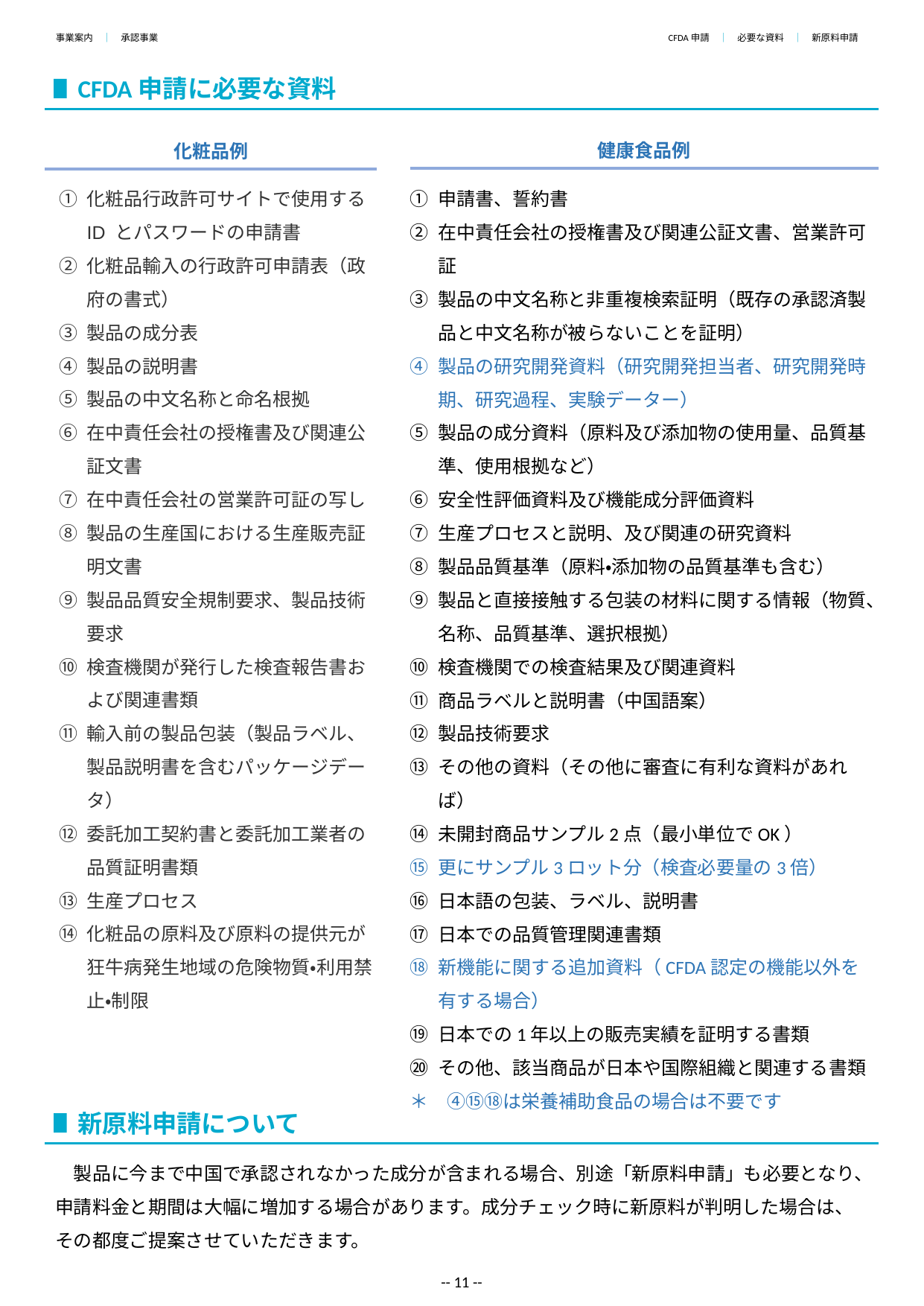

事業案内　｜　承認事業
CFDA申請　｜　必要な資料　｜　新原料申請
CFDA申請に必要な資料

健康食品例
化粧品例
化粧品行政許可サイトで使用する ID とパスワードの申請書
化粧品輸入の行政許可申請表（政府の書式）
製品の成分表
製品の説明書
製品の中文名称と命名根拠
在中責任会社の授権書及び関連公証文書
在中責任会社の営業許可証の写し
製品の生産国における生産販売証明文書
製品品質安全規制要求、製品技術要求
検査機関が発行した検査報告書および関連書類
輸入前の製品包装（製品ラベル、製品説明書を含むパッケージデータ）
委託加工契約書と委託加工業者の品質証明書類
生産プロセス
化粧品の原料及び原料の提供元が狂牛病発生地域の危険物質・利用禁止・制限
申請書、誓約書
在中責任会社の授権書及び関連公証文書、営業許可証
製品の中文名称と非重複検索証明（既存の承認済製品と中文名称が被らないことを証明）
製品の研究開発資料（研究開発担当者、研究開発時期、研究過程、実験データー）
製品の成分資料（原料及び添加物の使用量、品質基準、使用根拠など）
安全性評価資料及び機能成分評価資料
生産プロセスと説明、及び関連の研究資料
製品品質基準（原料・添加物の品質基準も含む）
製品と直接接触する包装の材料に関する情報（物質、名称、品質基準、選択根拠）
検査機関での検査結果及び関連資料
商品ラベルと説明書（中国語案）
製品技術要求
その他の資料（その他に審査に有利な資料があれば）
未開封商品サンプル2点（最小単位でOK）
更にサンプル3ロット分（検査必要量の3倍）
日本語の包装、ラベル、説明書
日本での品質管理関連書類
新機能に関する追加資料（CFDA認定の機能以外を有する場合）
日本での1年以上の販売実績を証明する書類
その他、該当商品が日本や国際組織と関連する書類
＊　④⑮⑱は栄養補助食品の場合は不要です
新原料申請について

　製品に今まで中国で承認されなかった成分が含まれる場合、別途「新原料申請」も必要となり、申請料金と期間は大幅に増加する場合があります。成分チェック時に新原料が判明した場合は、その都度ご提案させていただきます。
-- 11 --